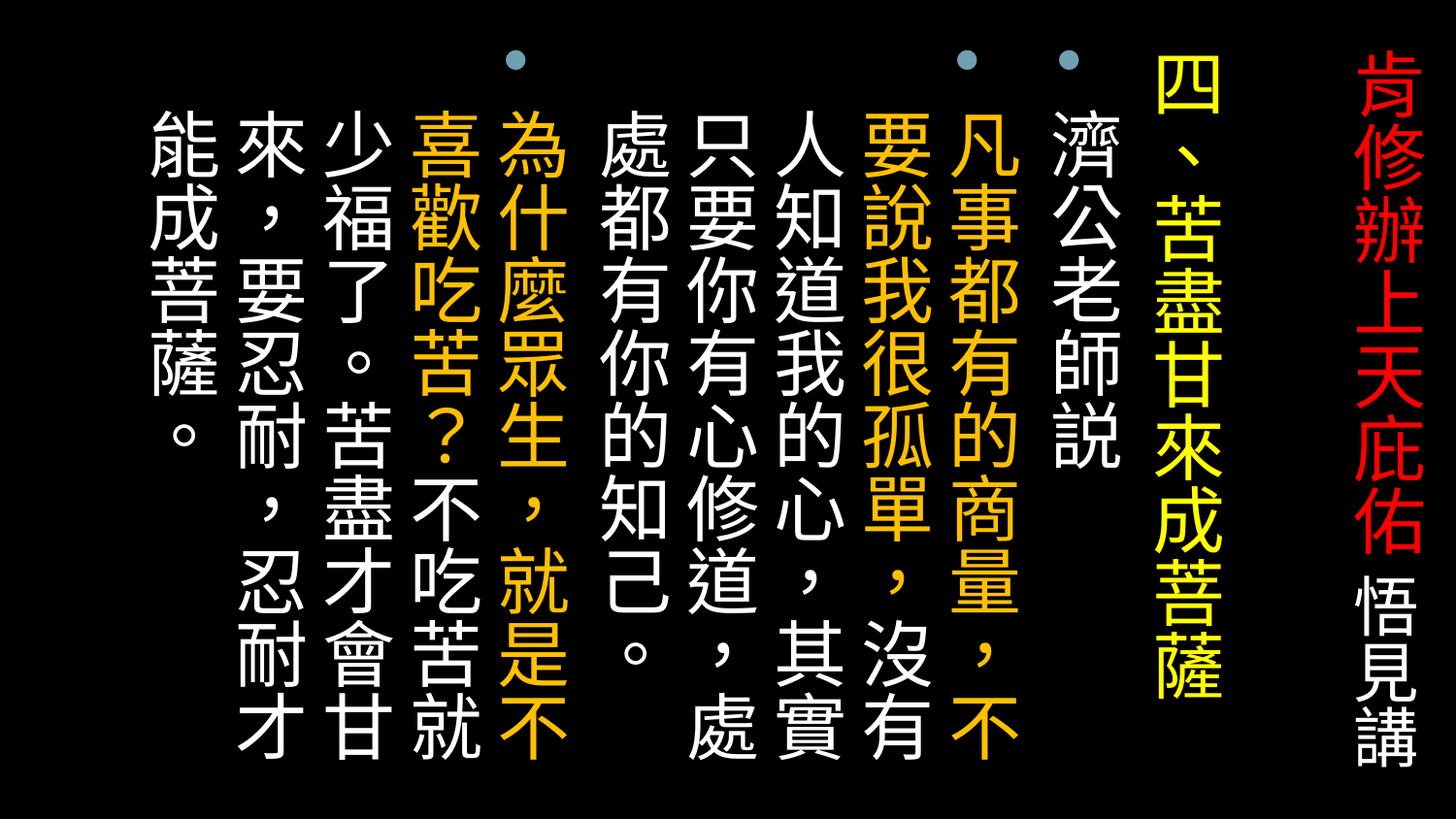

# 肯修辦上天庇佑 悟見講
四、苦盡甘來成菩薩
濟公老師説
凡事都有的商量，不要說我很孤單，沒有人知道我的心，其實只要你有心修道，處處都有你的知己。
為什麼眾生，就是不喜歡吃苦？不吃苦就少福了。苦盡才會甘來，要忍耐，忍耐才能成菩薩。